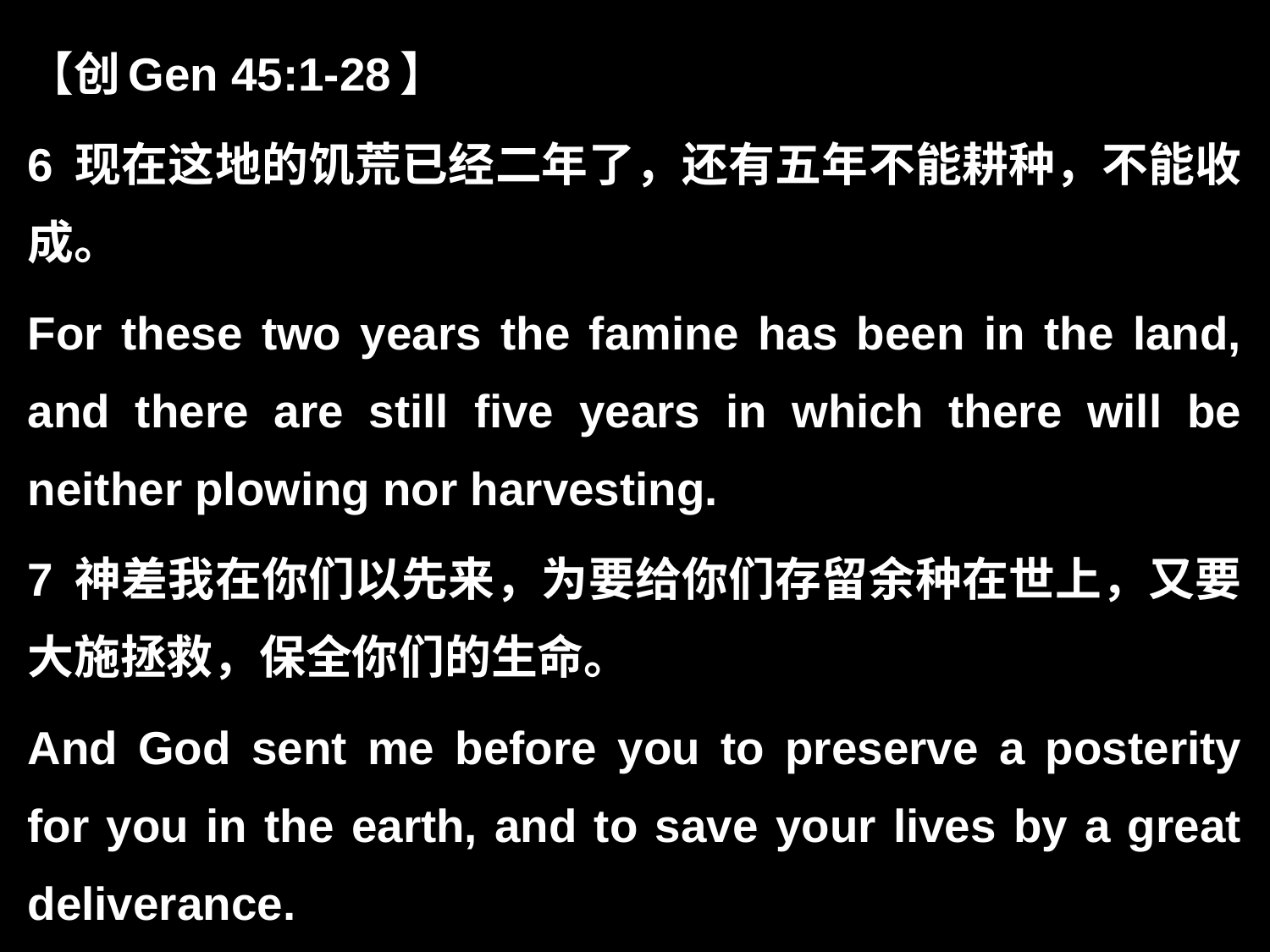

【创Gen 45:1-28】
6 现在这地的饥荒已经二年了，还有五年不能耕种，不能收成。
For these two years the famine has been in the land, and there are still five years in which there will be neither plowing nor harvesting.
7 神差我在你们以先来，为要给你们存留余种在世上，又要大施拯救，保全你们的生命。
And God sent me before you to preserve a posterity for you in the earth, and to save your lives by a great deliverance.